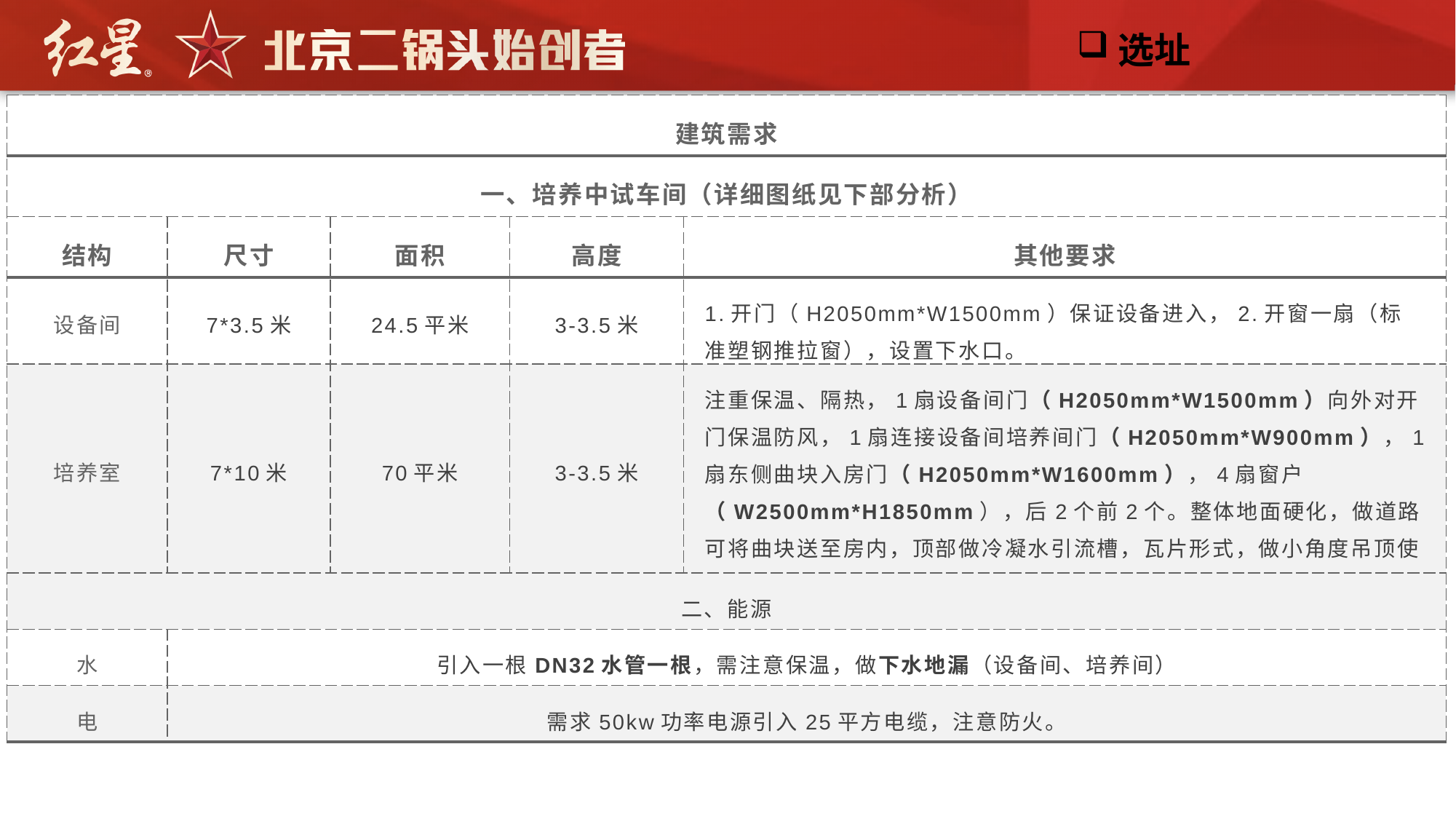

选址

| 建筑需求 |  |  |  |  |
| --- | --- | --- | --- | --- |
| 一、培养中试车间（详细图纸见下部分析） |  |  |  |  |
| 结构 | 尺寸 | 面积 | 高度 | 其他要求 |
| 设备间 | 7\*3.5米 | 24.5平米 | 3-3.5米 | 1.开门（H2050mm\*W1500mm）保证设备进入，2.开窗一扇（标准塑钢推拉窗），设置下水口。 |
| 培养室 | 7\*10米 | 70平米 | 3-3.5米 | 注重保温、隔热，1扇设备间门（H2050mm\*W1500mm）向外对开门保温防风，1扇连接设备间培养间门（H2050mm\*W900mm），1扇东侧曲块入房门（H2050mm\*W1600mm），4扇窗户（W2500mm\*H1850mm），后2个前2个。整体地面硬化，做道路可将曲块送至房内，顶部做冷凝水引流槽，瓦片形式，做小角度吊顶使用石膏板材质，墙体使用页岩标砖，防止凝露。设置下水口。 |
| 二、能源 |  |  |  |  |
| 水 | 引入一根DN32水管一根，需注意保温，做下水地漏（设备间、培养间） |  |  |  |
| 电 | 需求50kw功率电源引入25平方电缆，注意防火。 |  |  |  |